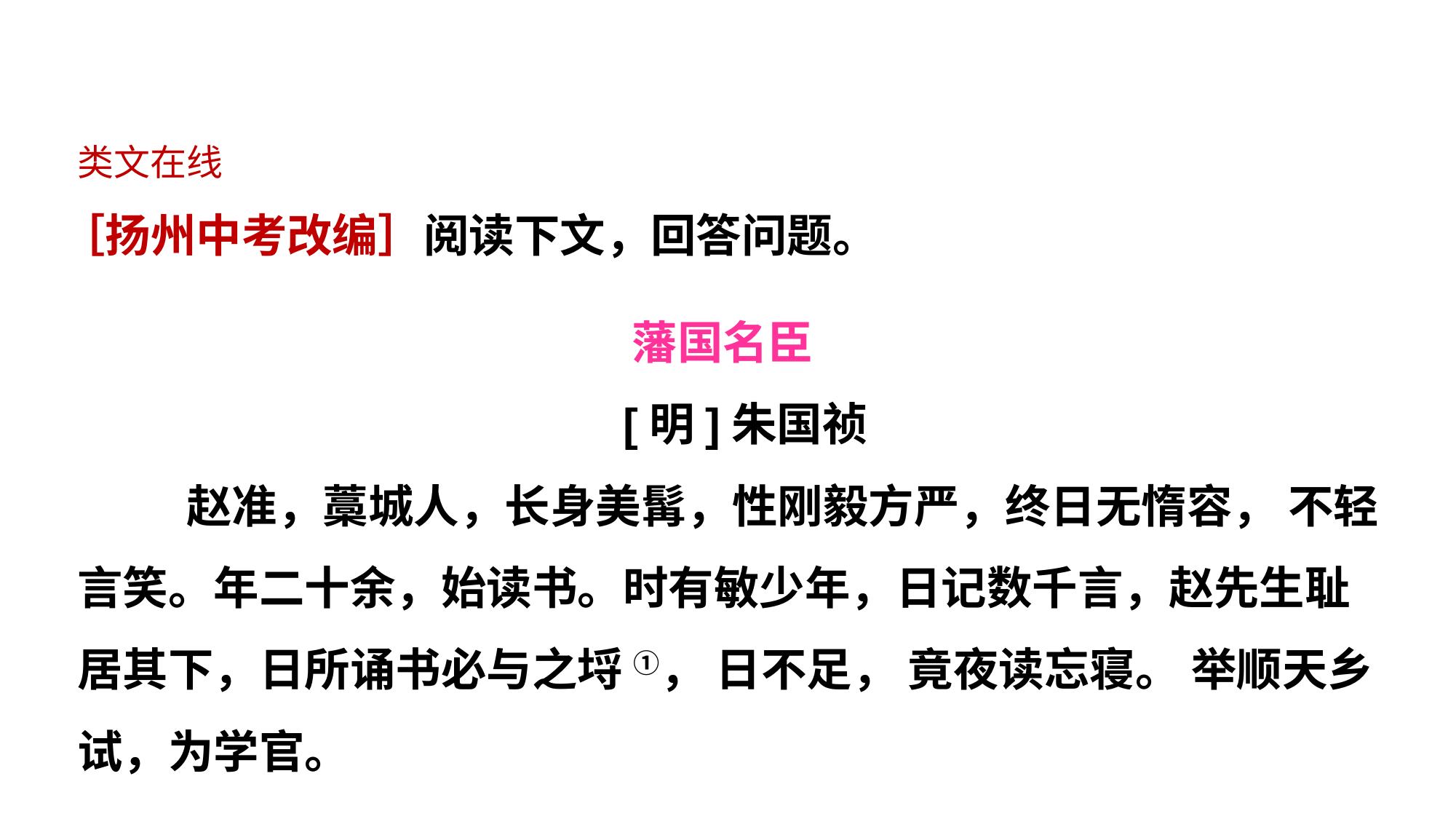

类文在线
［扬州中考改编］阅读下文，回答问题。
藩国名臣
					[明]朱国祯
	赵准，藁城人，长身美髯，性刚毅方严，终日无惰容， 不轻言笑。年二十余，始读书。时有敏少年，日记数千言，赵先生耻居其下，日所诵书必与之埒 ①， 日不足， 竟夜读忘寝。 举顺天乡试，为学官。